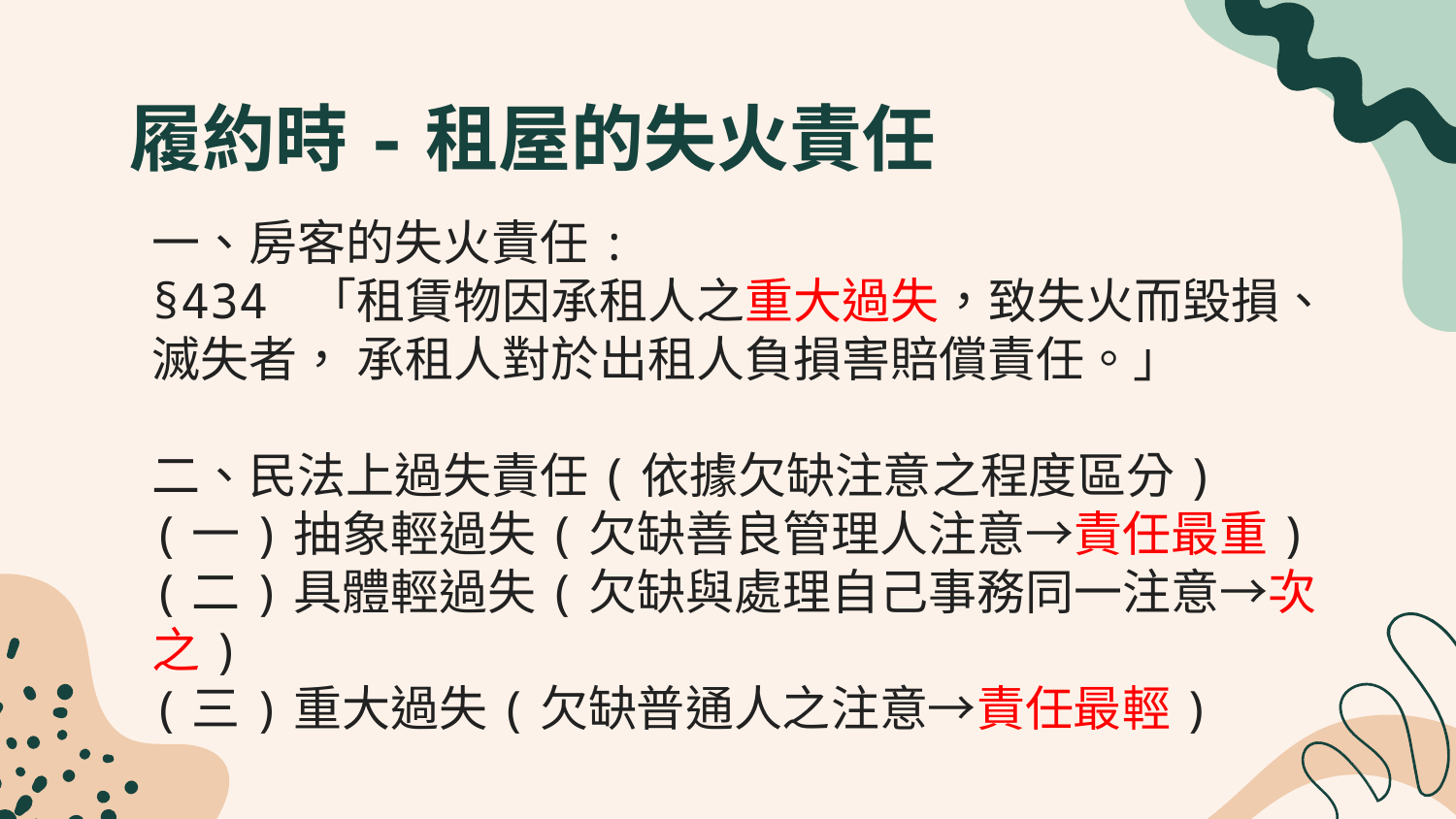

# 履約時-租屋的失火責任
一、房客的失火責任:
§434 「租賃物因承租人之重大過失，致失火而毀損、滅失者， 承租人對於出租人負損害賠償責任。」

二、民法上過失責任(依據欠缺注意之程度區分)
(一)抽象輕過失(欠缺善良管理人注意→責任最重)
(二)具體輕過失(欠缺與處理自己事務同一注意→次之)
(三)重大過失(欠缺普通人之注意→責任最輕)